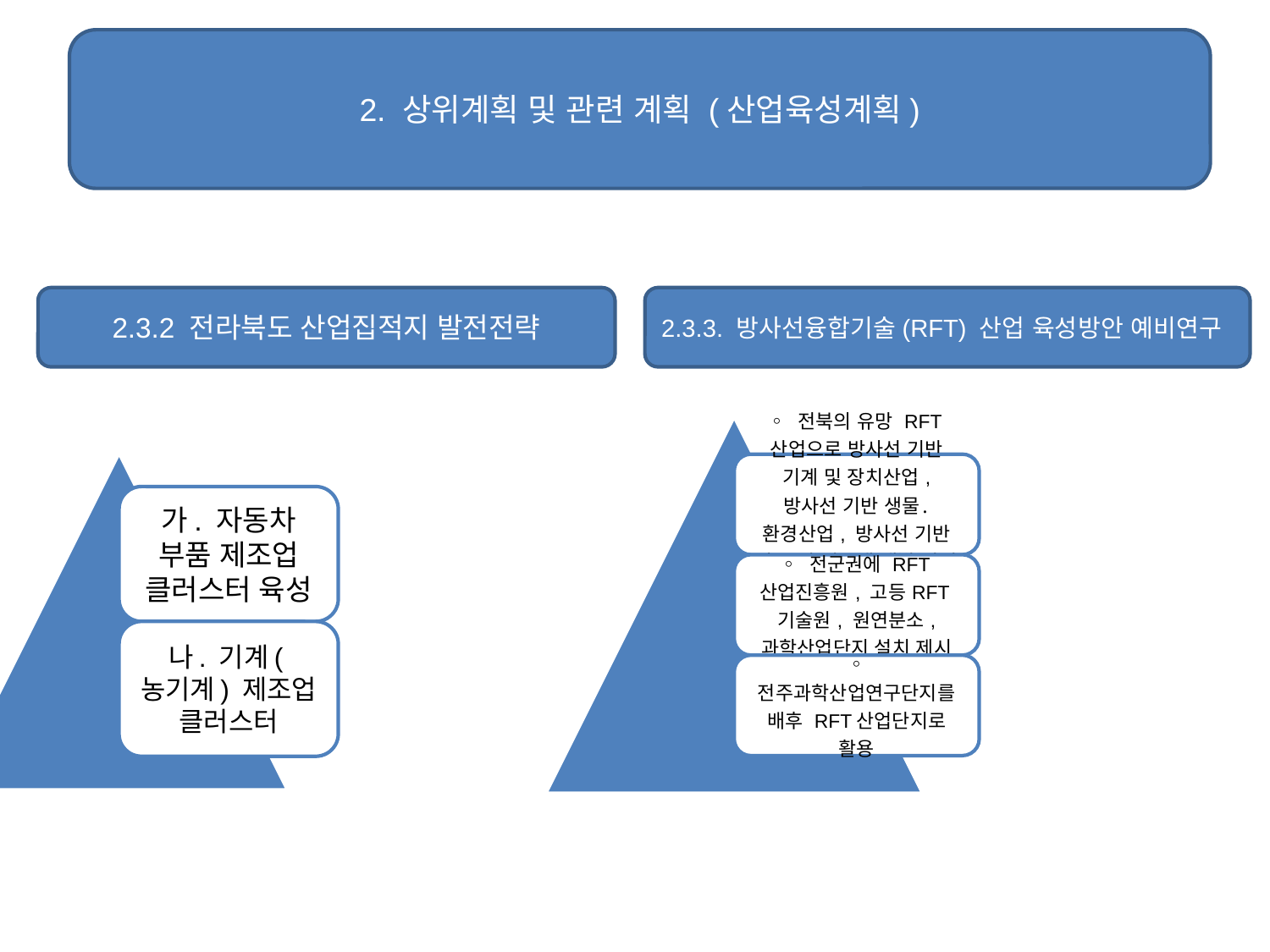

2. 상위계획 및 관련 계획 (산업육성계획)

2.3.2 전라북도 산업집적지 발전전략
2.3.3. 방사선융합기술(RFT) 산업 육성방안 예비연구
◦ 전주과학산업연구단지를 배후 RFT산업단지로 활용
가. 자동차 부품 제조업 클러스터 육성
나. 기계(농기계) 제조업 클러스터